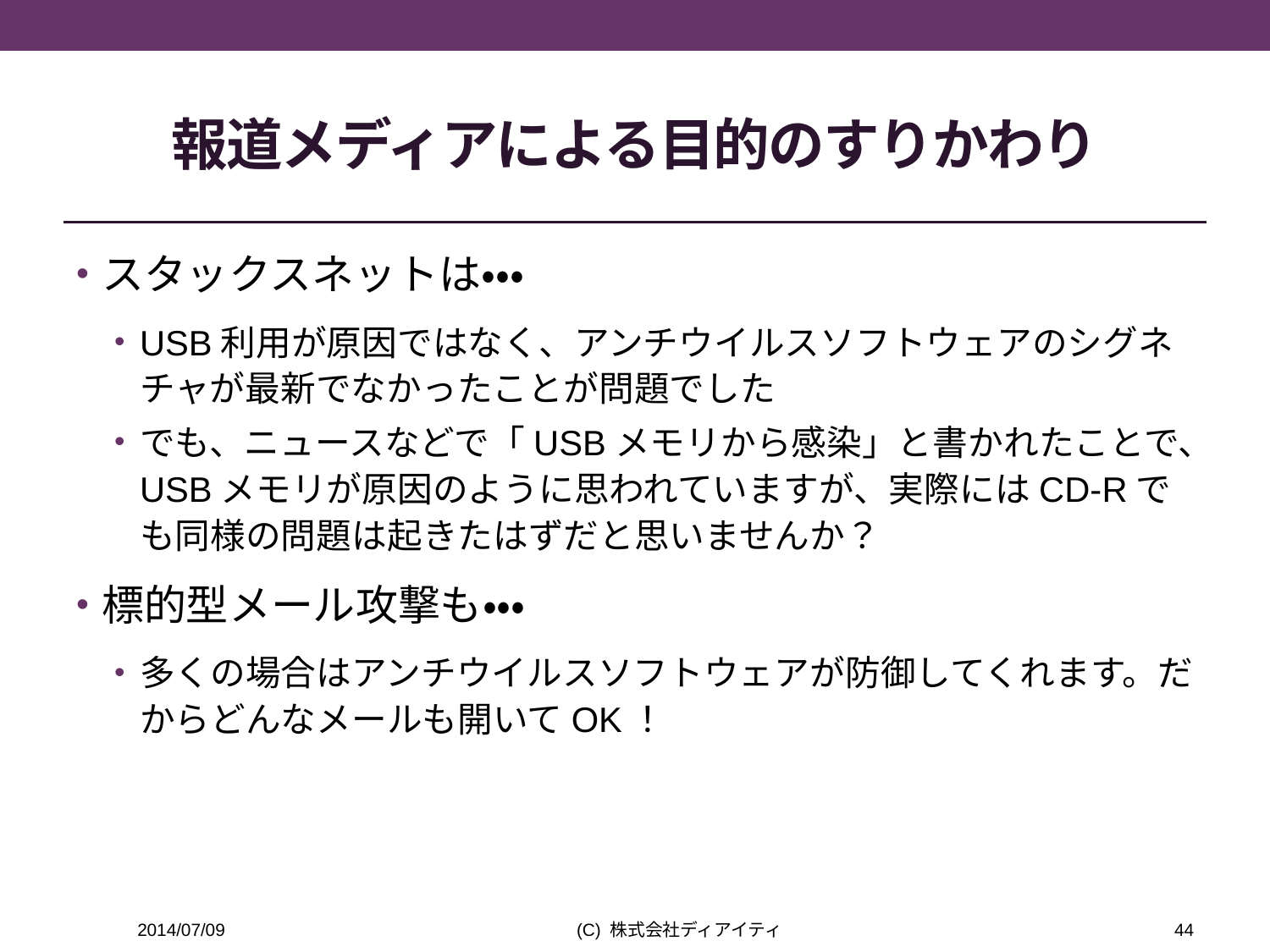

# 報道メディアによる目的のすりかわり
スタックスネットは・・・
USB利用が原因ではなく、アンチウイルスソフトウェアのシグネチャが最新でなかったことが問題でした
でも、ニュースなどで「USBメモリから感染」と書かれたことで、USBメモリが原因のように思われていますが、実際にはCD-Rでも同様の問題は起きたはずだと思いませんか？
標的型メール攻撃も・・・
多くの場合はアンチウイルスソフトウェアが防御してくれます。だからどんなメールも開いてOK！
2014/07/09
(C) 株式会社ディアイティ
44